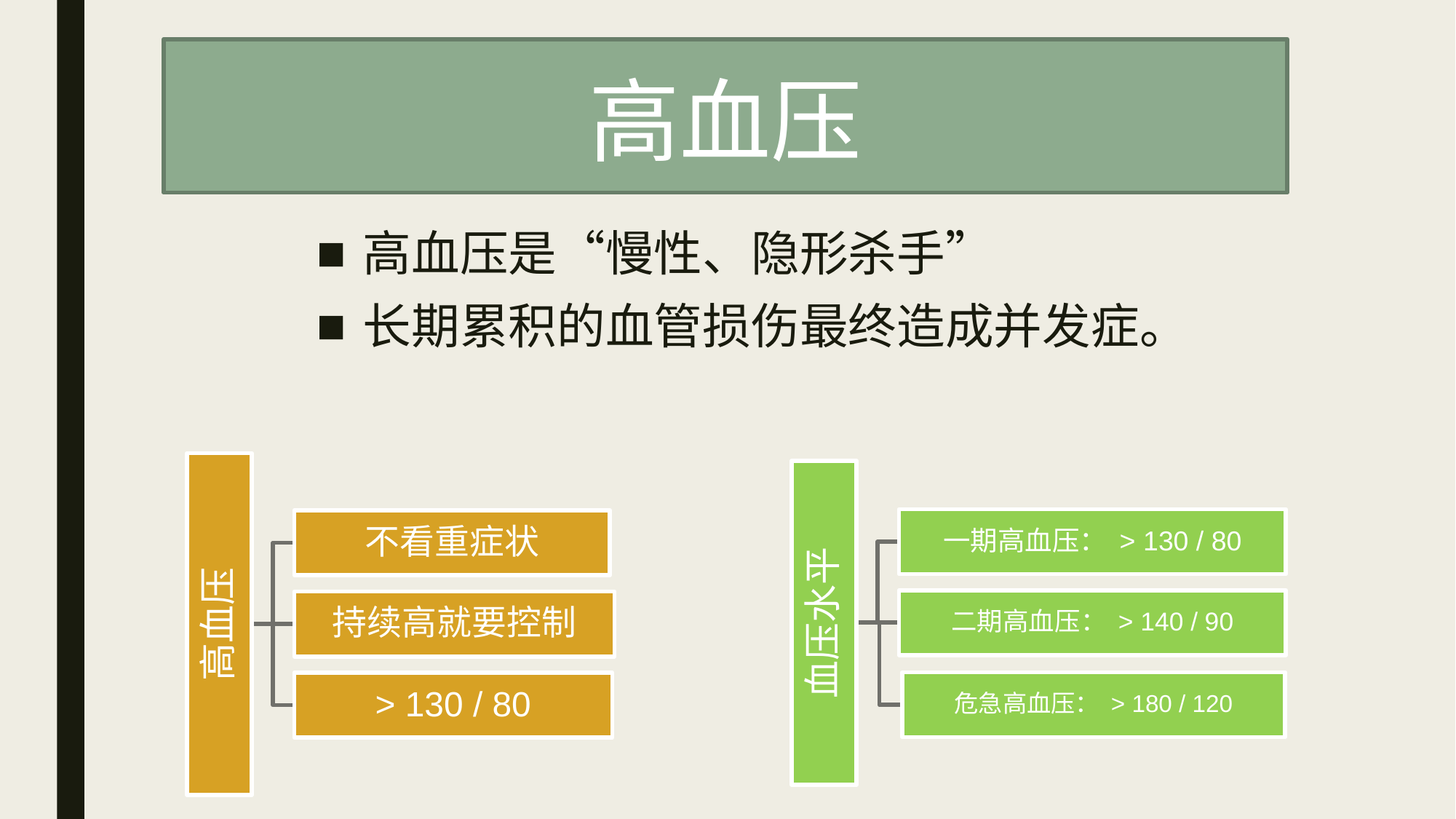

# 高血压
高血压是“慢性、隐形杀手”
长期累积的血管损伤最终造成并发症。

血压水平
一期高血压： > 130 / 80
二期高血压： > 140 / 90
危急高血压： > 180 / 120

高血压
不看重症状
持续高就要控制
> 130 / 80